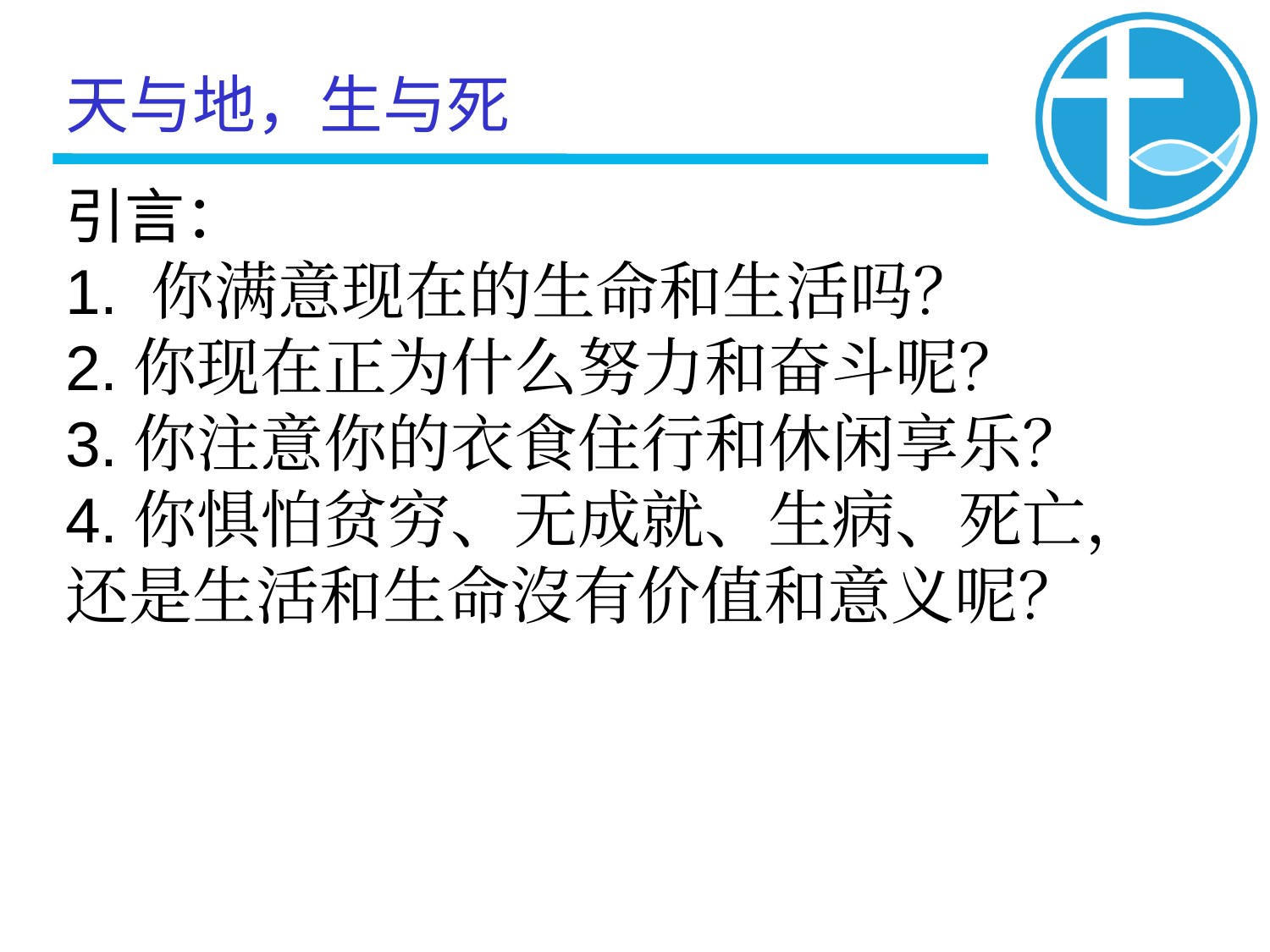

天与地，生与死
引言：
1. 你满意现在的生命和生活吗？
2.你现在正为什么努力和奋斗呢？
3.你注意你的衣食住行和休闲享乐？
4.你惧怕贫穷、无成就、生病、死亡，还是生活和生命沒有价值和意义呢？